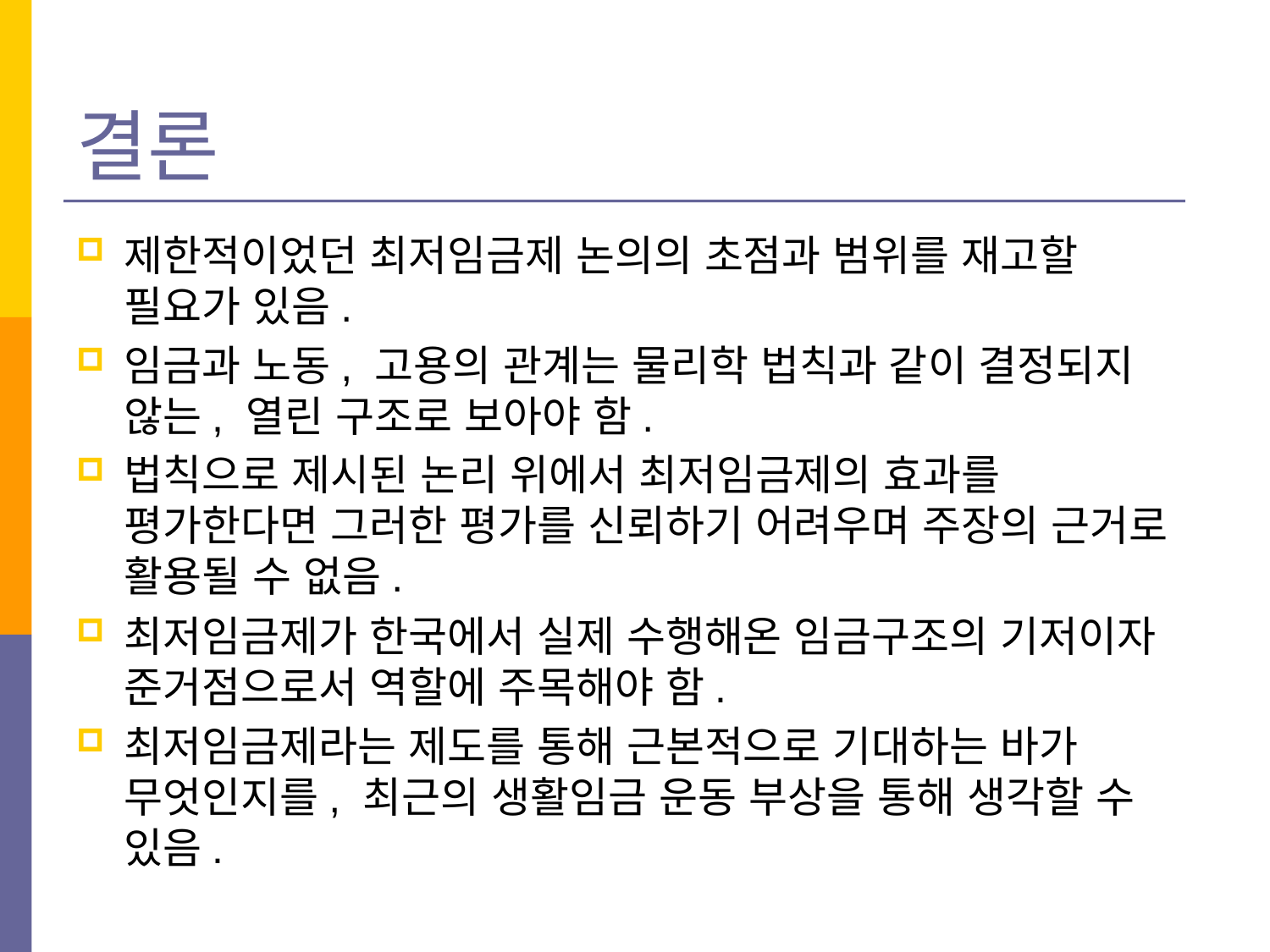

# 결론
제한적이었던 최저임금제 논의의 초점과 범위를 재고할 필요가 있음.
임금과 노동, 고용의 관계는 물리학 법칙과 같이 결정되지 않는, 열린 구조로 보아야 함.
법칙으로 제시된 논리 위에서 최저임금제의 효과를 평가한다면 그러한 평가를 신뢰하기 어려우며 주장의 근거로 활용될 수 없음.
최저임금제가 한국에서 실제 수행해온 임금구조의 기저이자 준거점으로서 역할에 주목해야 함.
최저임금제라는 제도를 통해 근본적으로 기대하는 바가 무엇인지를, 최근의 생활임금 운동 부상을 통해 생각할 수 있음.